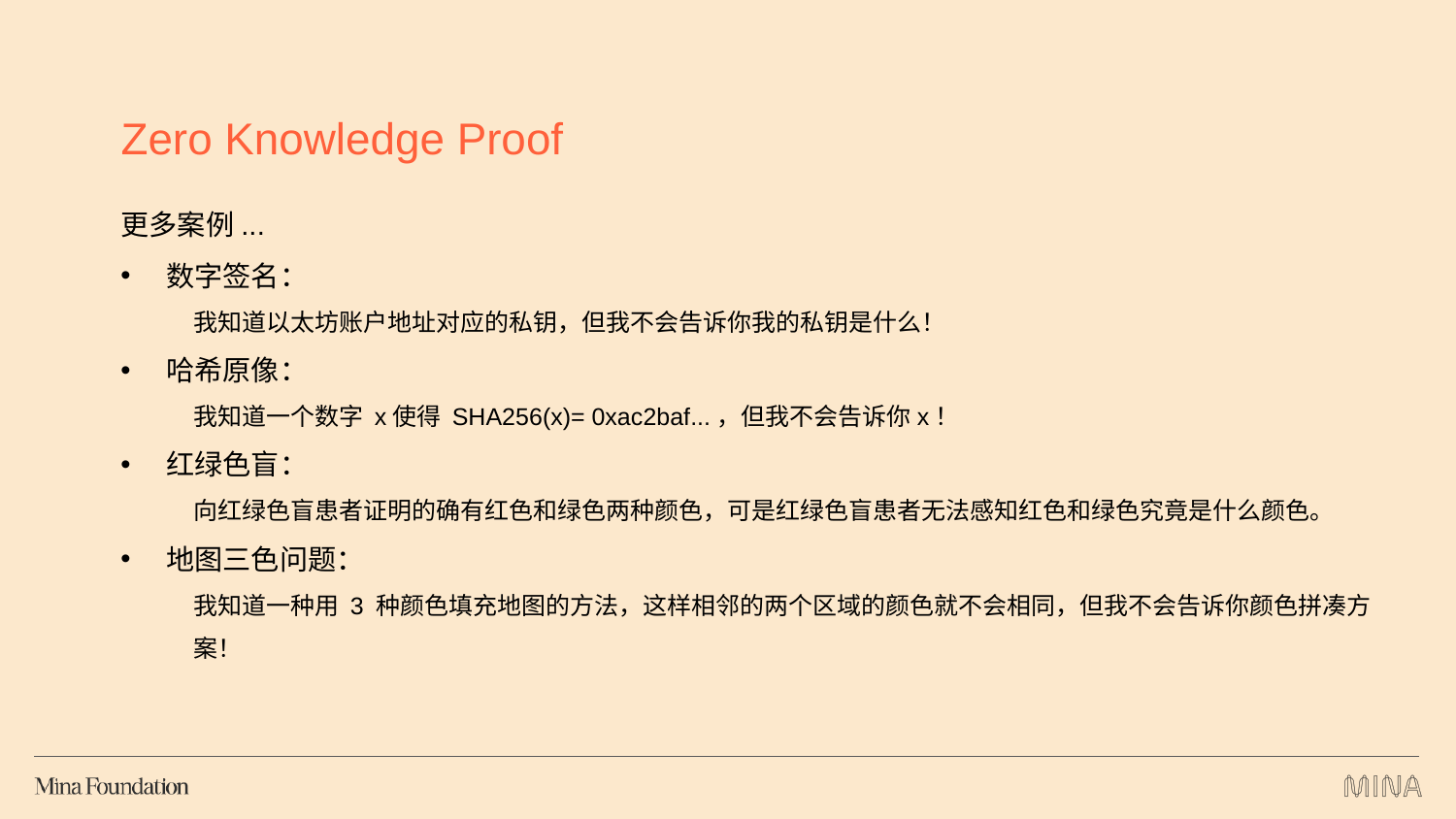

Zero Knowledge Proof
更多案例...
数字签名：
我知道以太坊账户地址对应的私钥，但我不会告诉你我的私钥是什么！
哈希原像：
我知道一个数字 x使得 SHA256(x)= 0xac2baf...，但我不会告诉你x！
红绿色盲：
向红绿色盲患者证明的确有红色和绿色两种颜色，可是红绿色盲患者无法感知红色和绿色究竟是什么颜色。
地图三色问题：
我知道一种用 3 种颜色填充地图的方法，这样相邻的两个区域的颜色就不会相同，但我不会告诉你颜色拼凑方案！